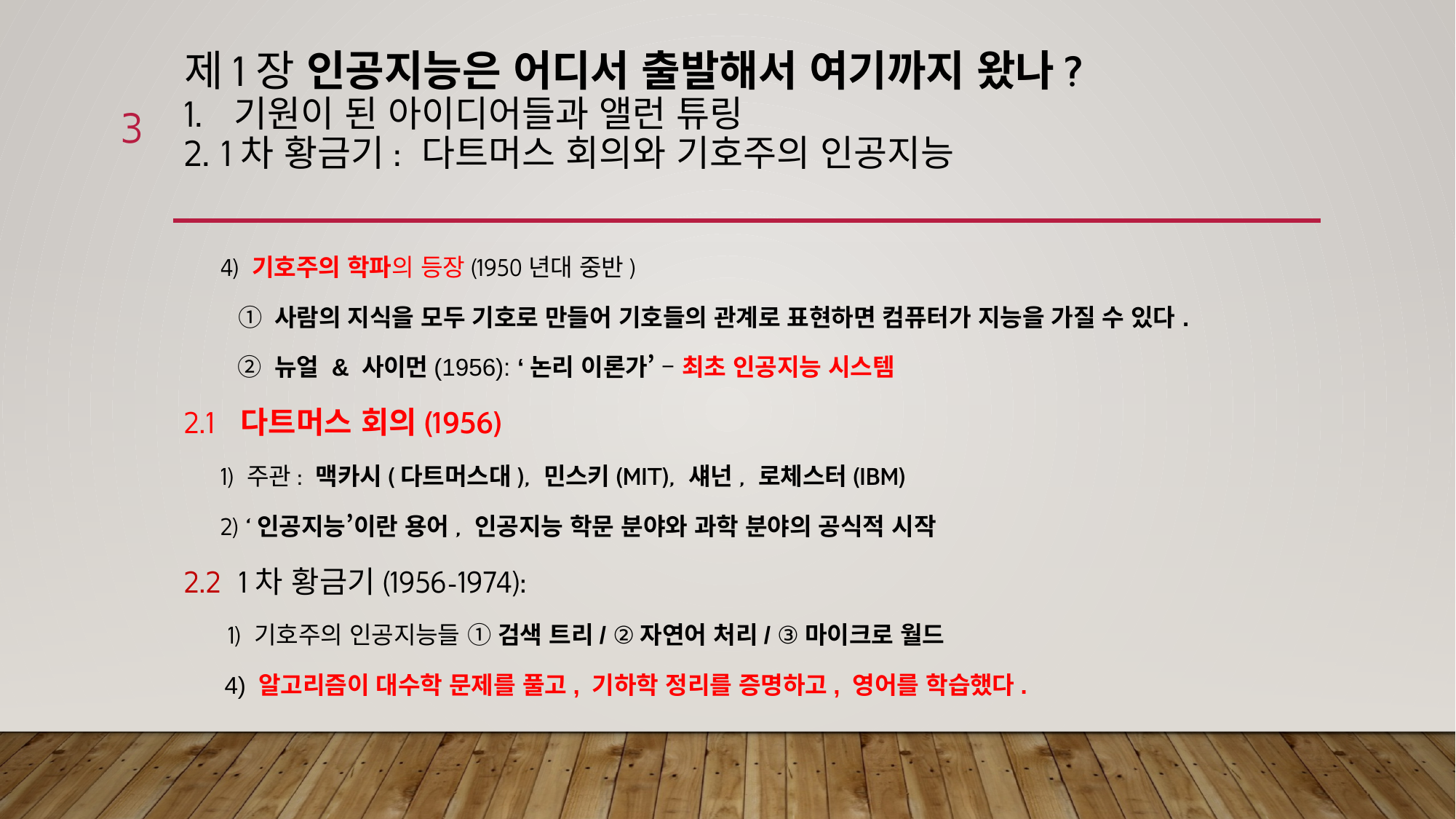

# 제1장 인공지능은 어디서 출발해서 여기까지 왔나? 1.  기원이 된 아이디어들과 앨런 튜링 2. 1차 황금기: 다트머스 회의와 기호주의 인공지능
3
     4) 기호주의 학파의 등장(1950년대 중반)
        ① 사람의 지식을 모두 기호로 만들어 기호들의 관계로 표현하면 컴퓨터가 지능을 가질 수 있다.
        ② 뉴얼 & 사이먼(1956): ‘논리 이론가’ – 최초 인공지능 시스템
2.1  다트머스 회의(1956)
     1) 주관: 맥카시(다트머스대), 민스키(MIT), 섀넌, 로체스터(IBM)
     2) ‘인공지능’이란 용어, 인공지능 학문 분야와 과학 분야의 공식적 시작
2.2  1차 황금기(1956-1974):
      1) 기호주의 인공지능들 ① 검색 트리/ ②자연어 처리/ ③마이크로 월드
      4) 알고리즘이 대수학 문제를 풀고, 기하학 정리를 증명하고, 영어를 학습했다.